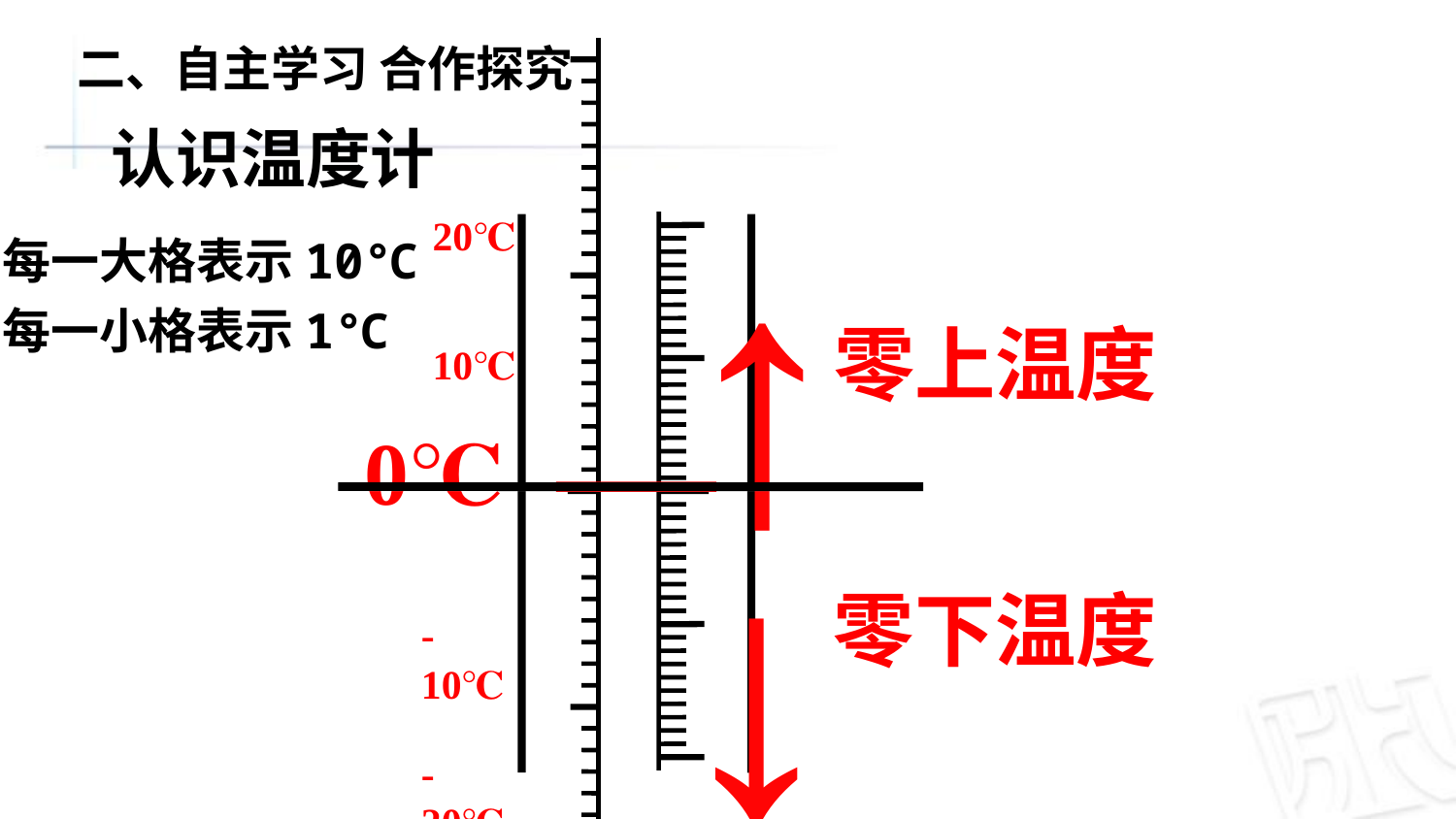

二、自主学习 合作探究
↑
零上温度
认识温度计
20℃

每一大格表示10℃
每一小格表示1℃
10℃
↓
零下温度
0℃

-10℃
-20℃